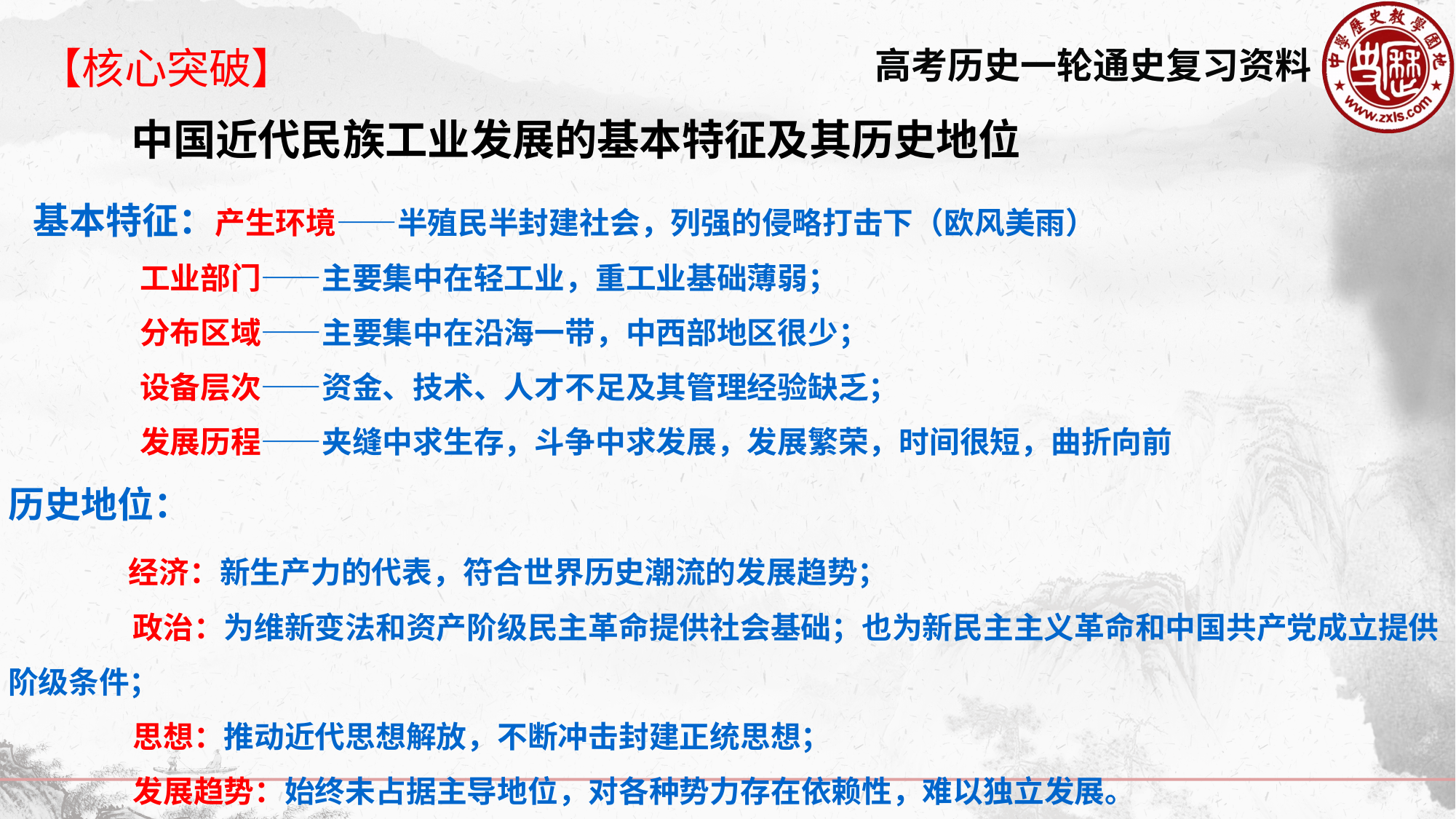

【核心突破】
中国近代民族工业发展的基本特征及其历史地位
  基本特征：产生环境——半殖民半封建社会，列强的侵略打击下（欧风美雨）
                  工业部门——主要集中在轻工业，重工业基础薄弱；
                  分布区域——主要集中在沿海一带，中西部地区很少；
                  设备层次——资金、技术、人才不足及其管理经验缺乏；
                  发展历程——夹缝中求生存，斗争中求发展，发展繁荣，时间很短，曲折向前
历史地位：
              经济：新生产力的代表，符合世界历史潮流的发展趋势；
                 政治：为维新变法和资产阶级民主革命提供社会基础；也为新民主主义革命和中国共产党成立提供阶级条件；
                 思想：推动近代思想解放，不断冲击封建正统思想；
                 发展趋势：始终未占据主导地位，对各种势力存在依赖性，难以独立发展。